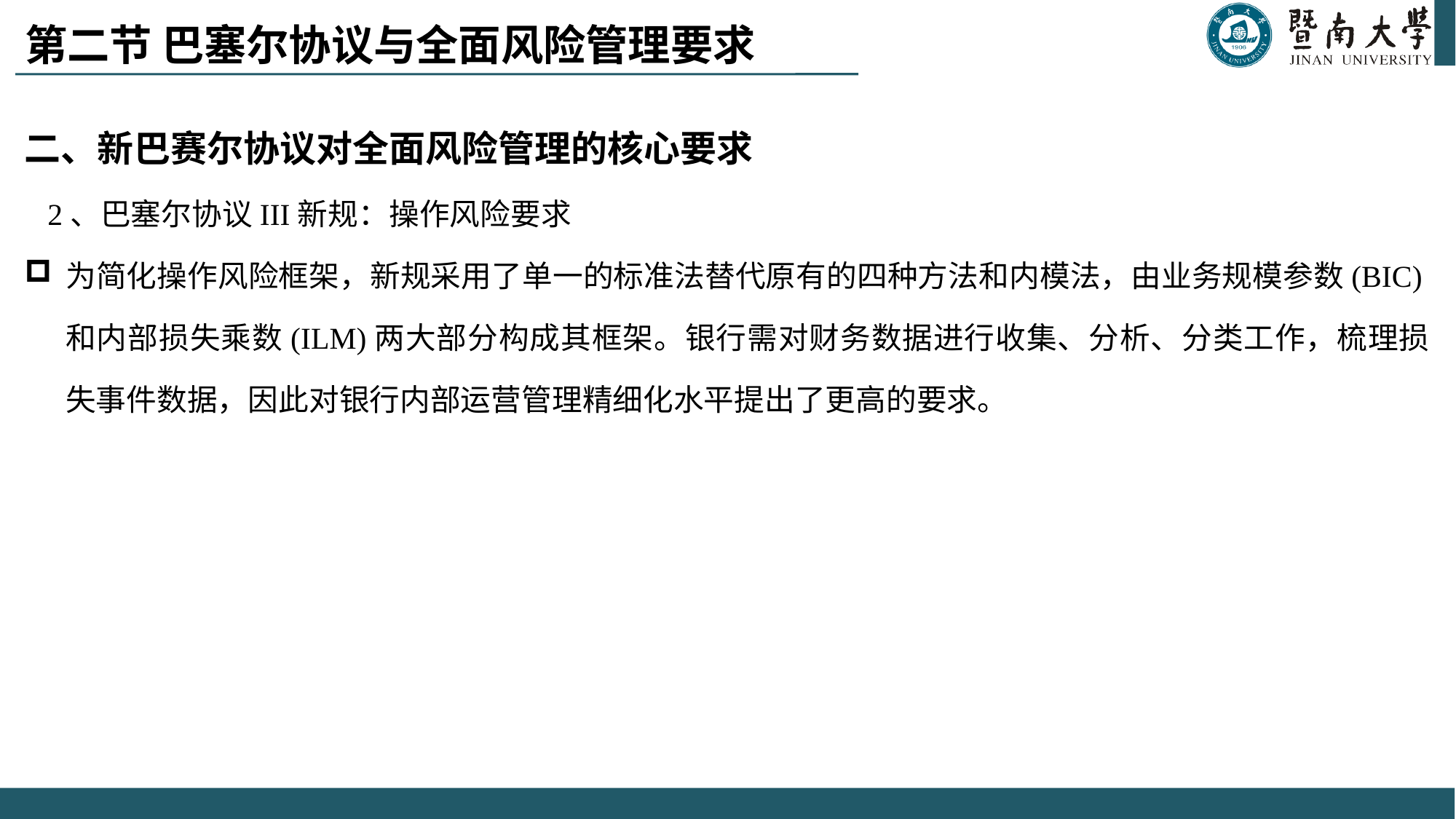

# 第二节 巴塞尔协议与全面风险管理要求
二、新巴赛尔协议对全面风险管理的核心要求
   2、巴塞尔协议III新规：操作风险要求
为简化操作风险框架，新规采用了单一的标准法替代原有的四种方法和内模法，由业务规模参数(BIC)和内部损失乘数(ILM)两大部分构成其框架。银行需对财务数据进行收集、分析、分类工作，梳理损失事件数据，因此对银行内部运营管理精细化水平提出了更高的要求。